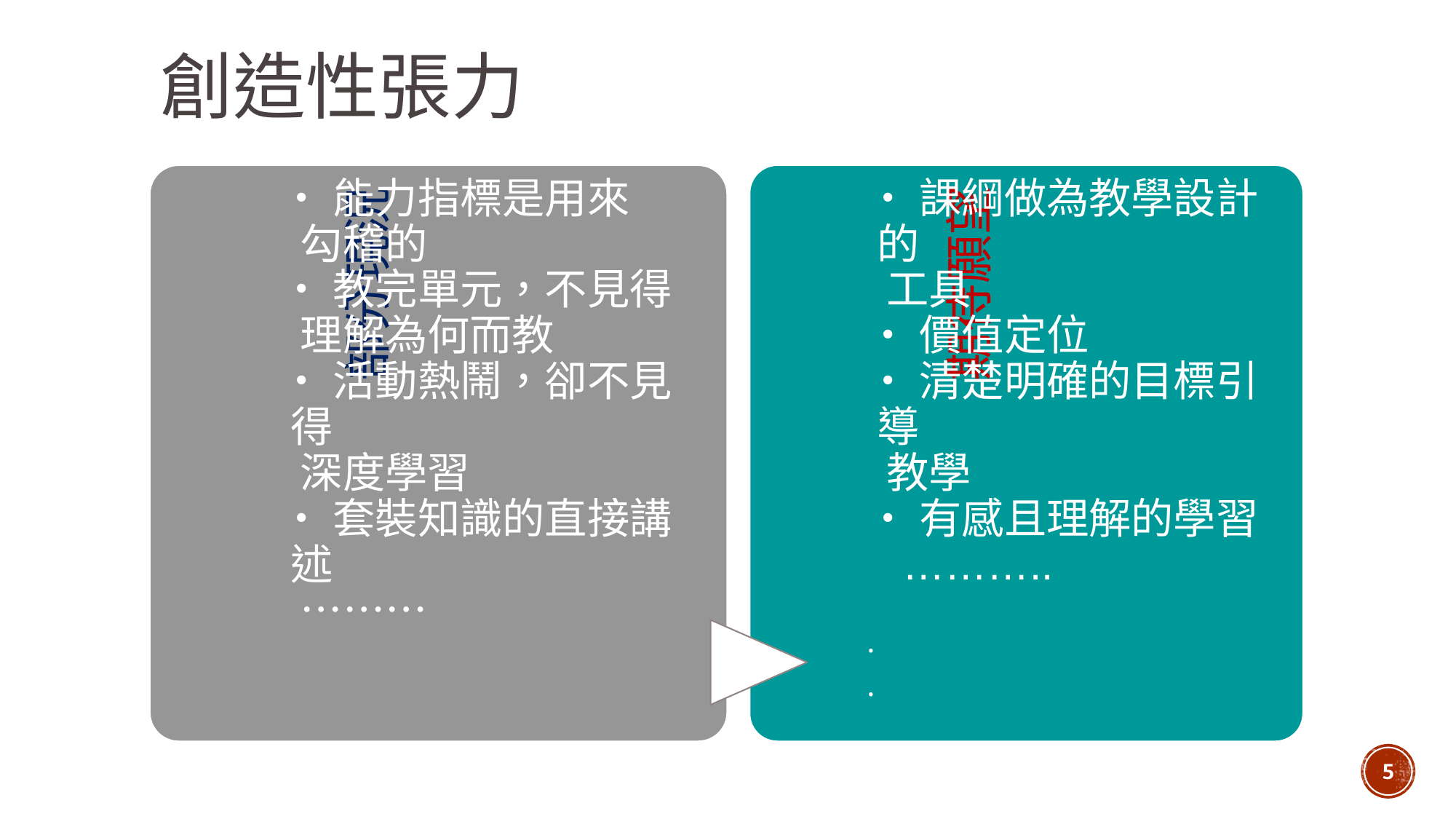

# 創造性張力
部分現況
•能力指標是用來
 勾稽的
•教完單元，不見得
 理解為何而教
•活動熱鬧，卻不見得
 深度學習
•套裝知識的直接講述
 ………

期待願望
•課綱做為教學設計的
 工具
•價值定位
•清楚明確的目標引導
 教學
•有感且理解的學習
   ………..

‧
‧
5